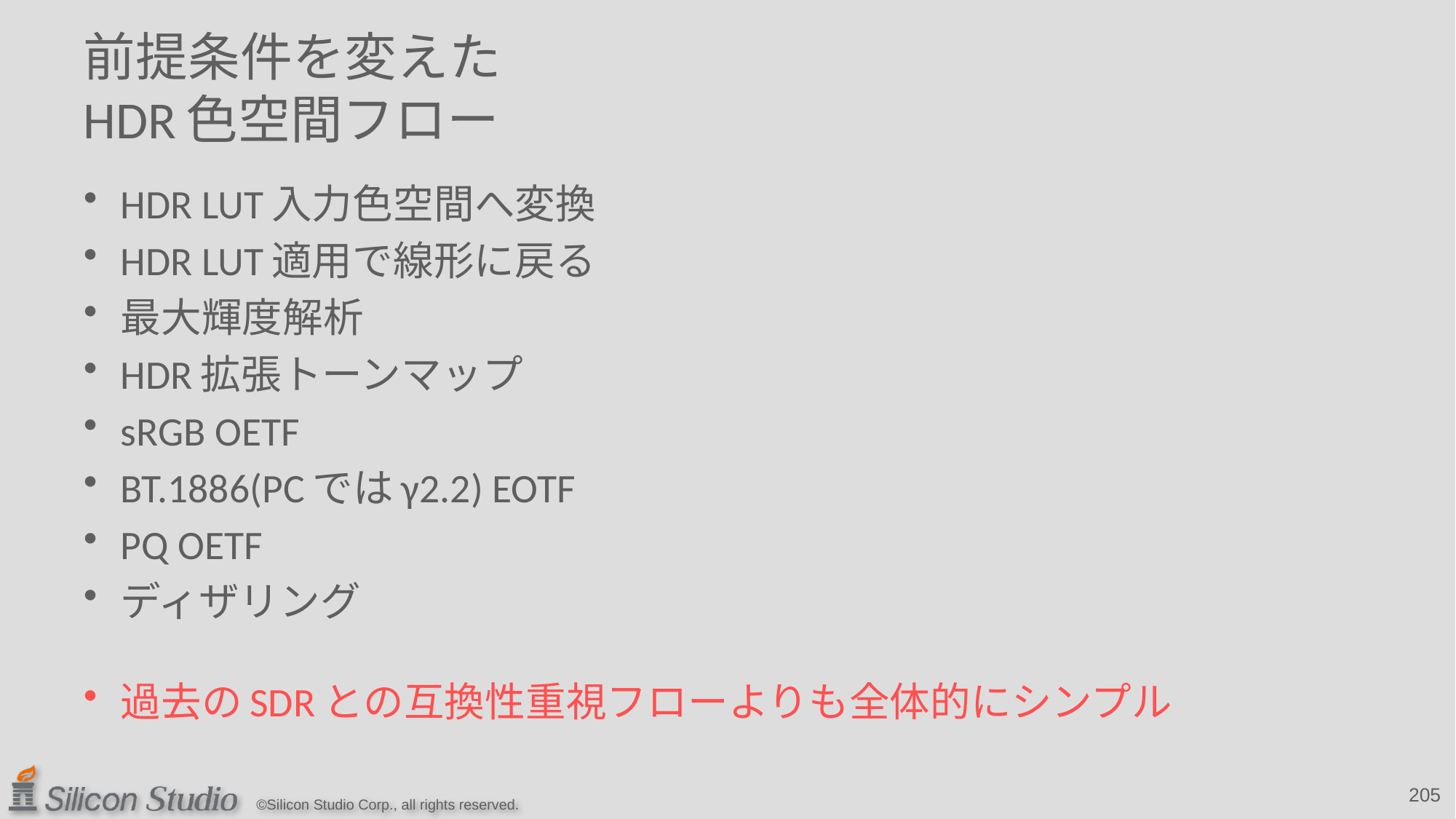

# 前提条件を変えた HDR色空間フロー
HDR LUT入力色空間へ変換
HDR LUT適用で線形に戻る
最大輝度解析
HDR拡張トーンマップ
sRGB OETF
BT.1886(PCではγ2.2) EOTF
PQ OETF
ディザリング

過去のSDRとの互換性重視フローよりも全体的にシンプル
205